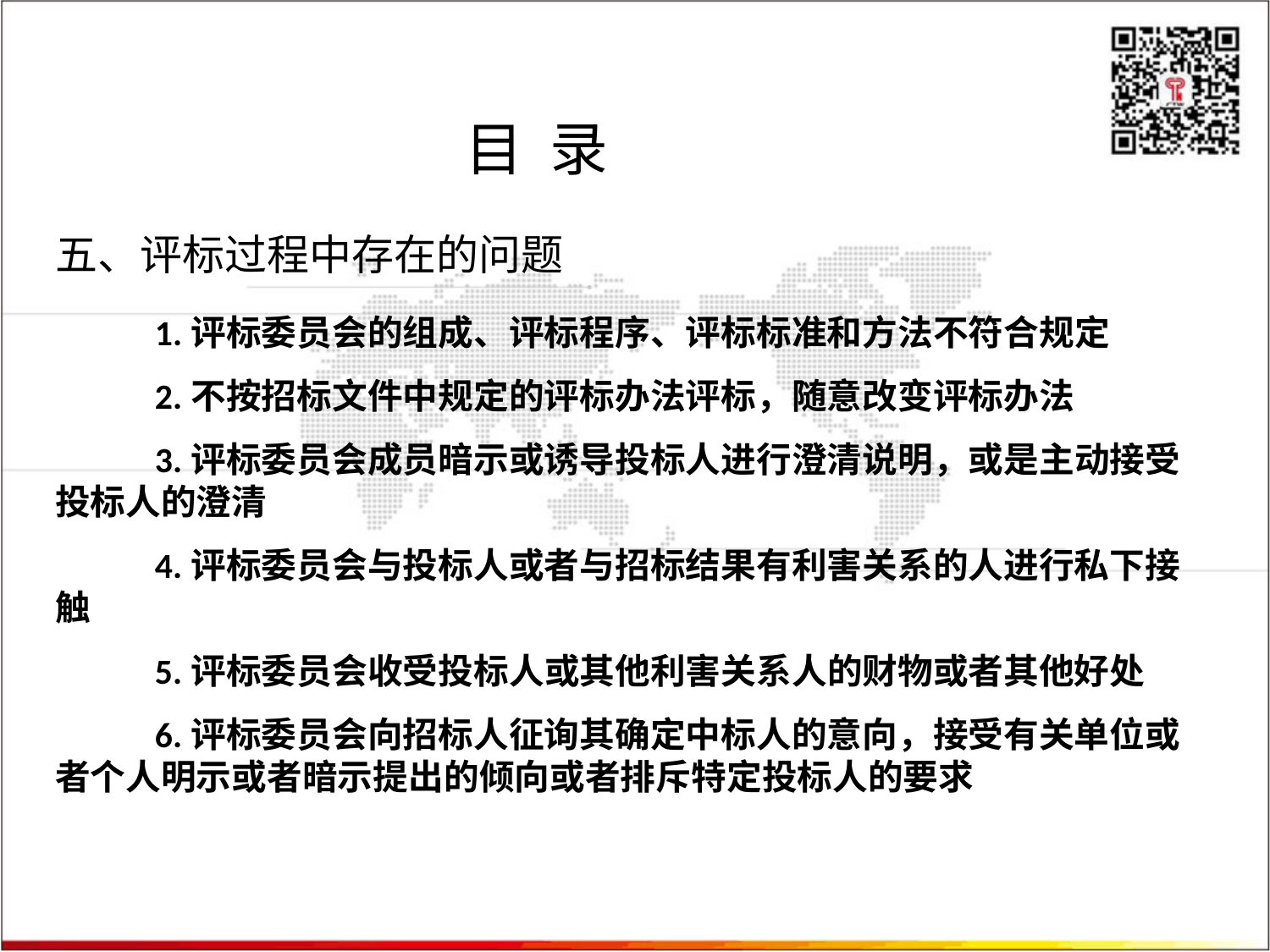

目  录
五、评标过程中存在的问题
1.评标委员会的组成、评标程序、评标标准和方法不符合规定
2.不按招标文件中规定的评标办法评标，随意改变评标办法
3.评标委员会成员暗示或诱导投标人进行澄清说明，或是主动接受投标人的澄清
4.评标委员会与投标人或者与招标结果有利害关系的人进行私下接触
5.评标委员会收受投标人或其他利害关系人的财物或者其他好处
6.评标委员会向招标人征询其确定中标人的意向，接受有关单位或者个人明示或者暗示提出的倾向或者排斥特定投标人的要求